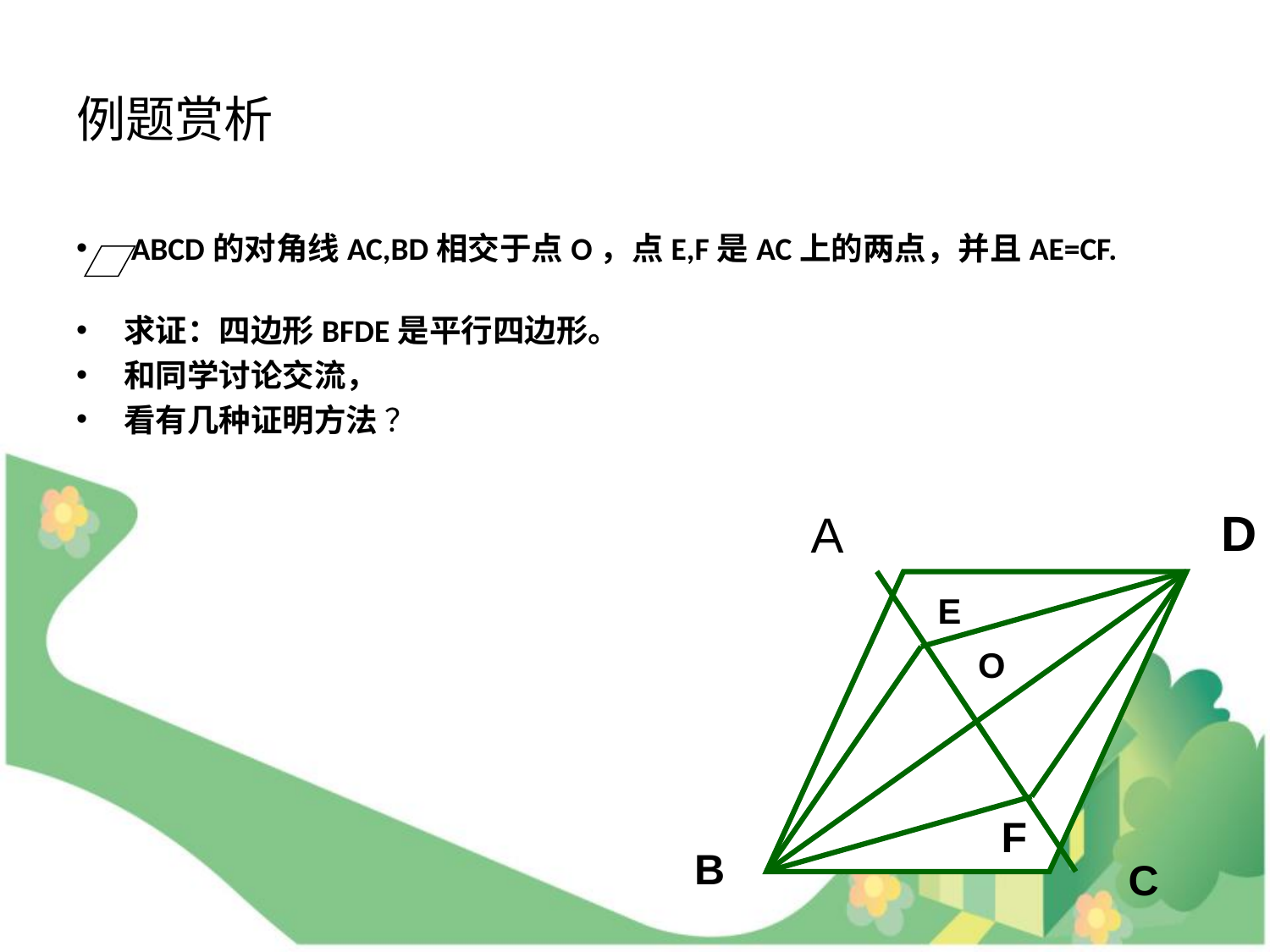

# 例题赏析
 ABCD的对角线AC,BD相交于点O，点E,F是AC上的两点，并且AE=CF.
求证：四边形BFDE是平行四边形。
和同学讨论交流，
看有几种证明方法 ？

D
A

E
O
F
B
C